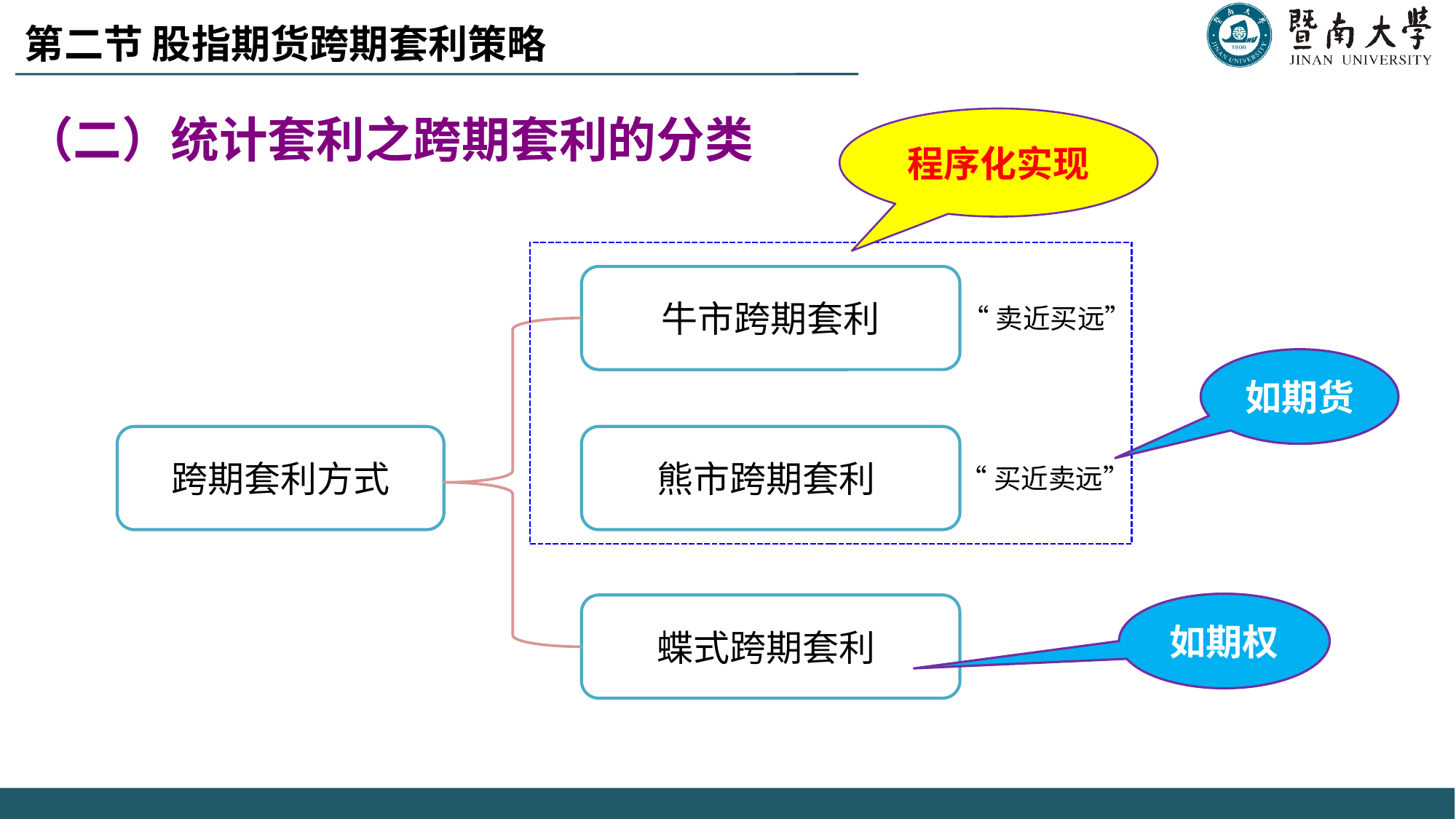

第二节 股指期货跨期套利策略
# （二）统计套利之跨期套利的分类
程序化实现

牛市跨期套利
“卖近买远”

如期货
跨期套利方式
熊市跨期套利
“买近卖远”
如期权
蝶式跨期套利